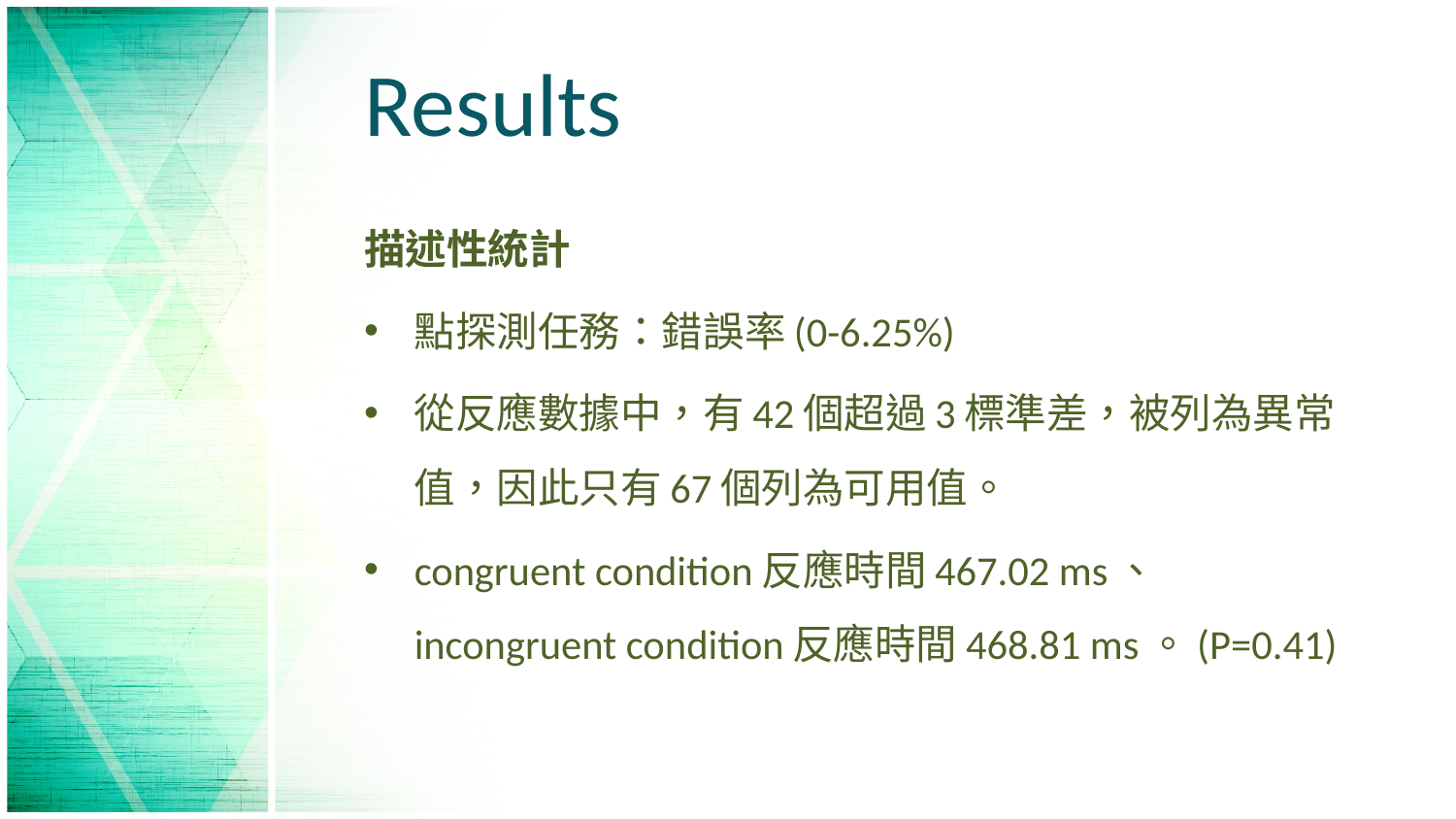

# Results
描述性統計
點探測任務：錯誤率(0-6.25%)
從反應數據中，有42個超過3標準差，被列為異常值，因此只有67個列為可用值。
congruent condition反應時間467.02 ms、 incongruent condition反應時間468.81 ms。(P=0.41)